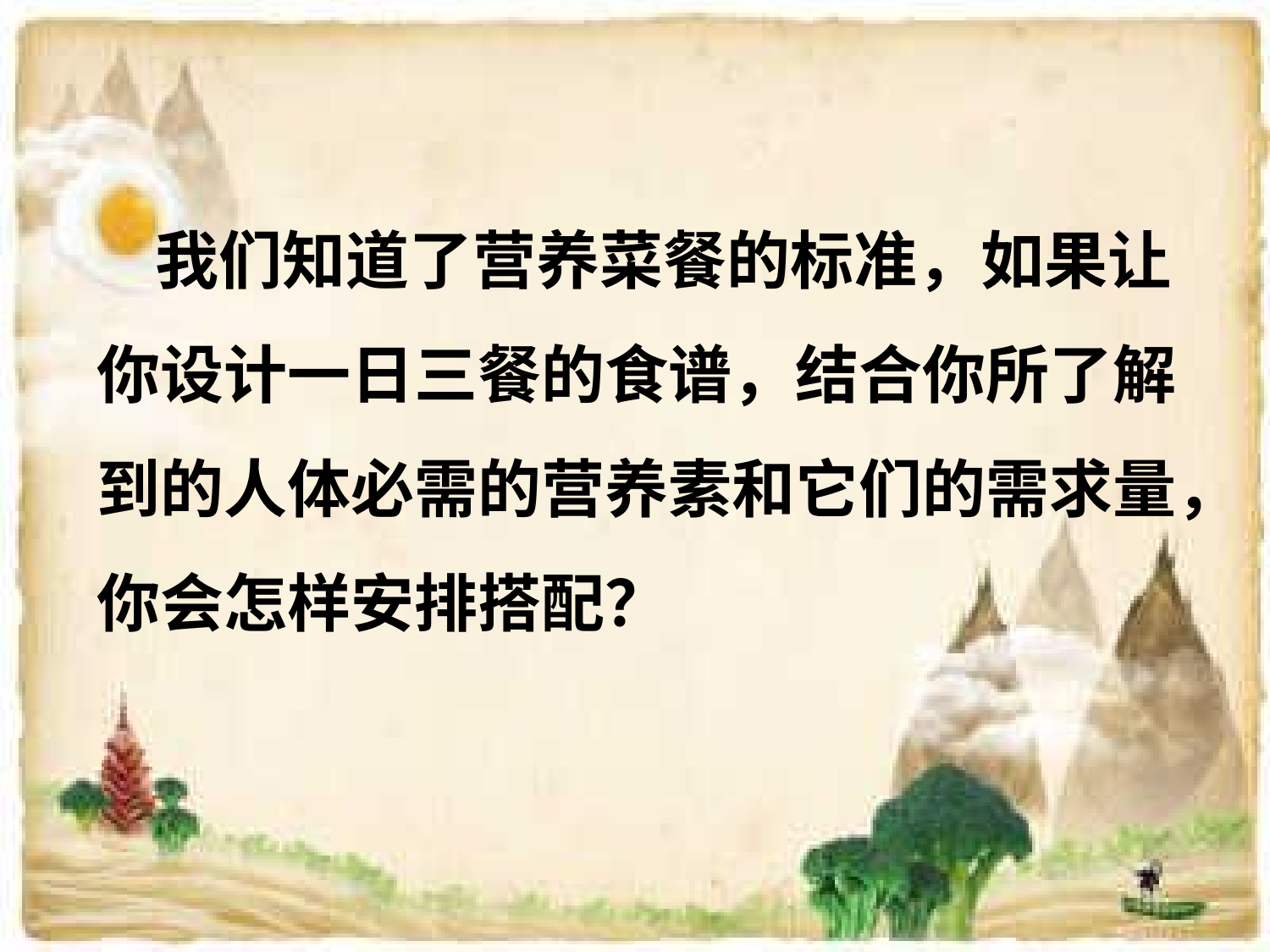

我们知道了营养菜餐的标准，如果让你设计一日三餐的食谱，结合你所了解到的人体必需的营养素和它们的需求量，你会怎样安排搭配？